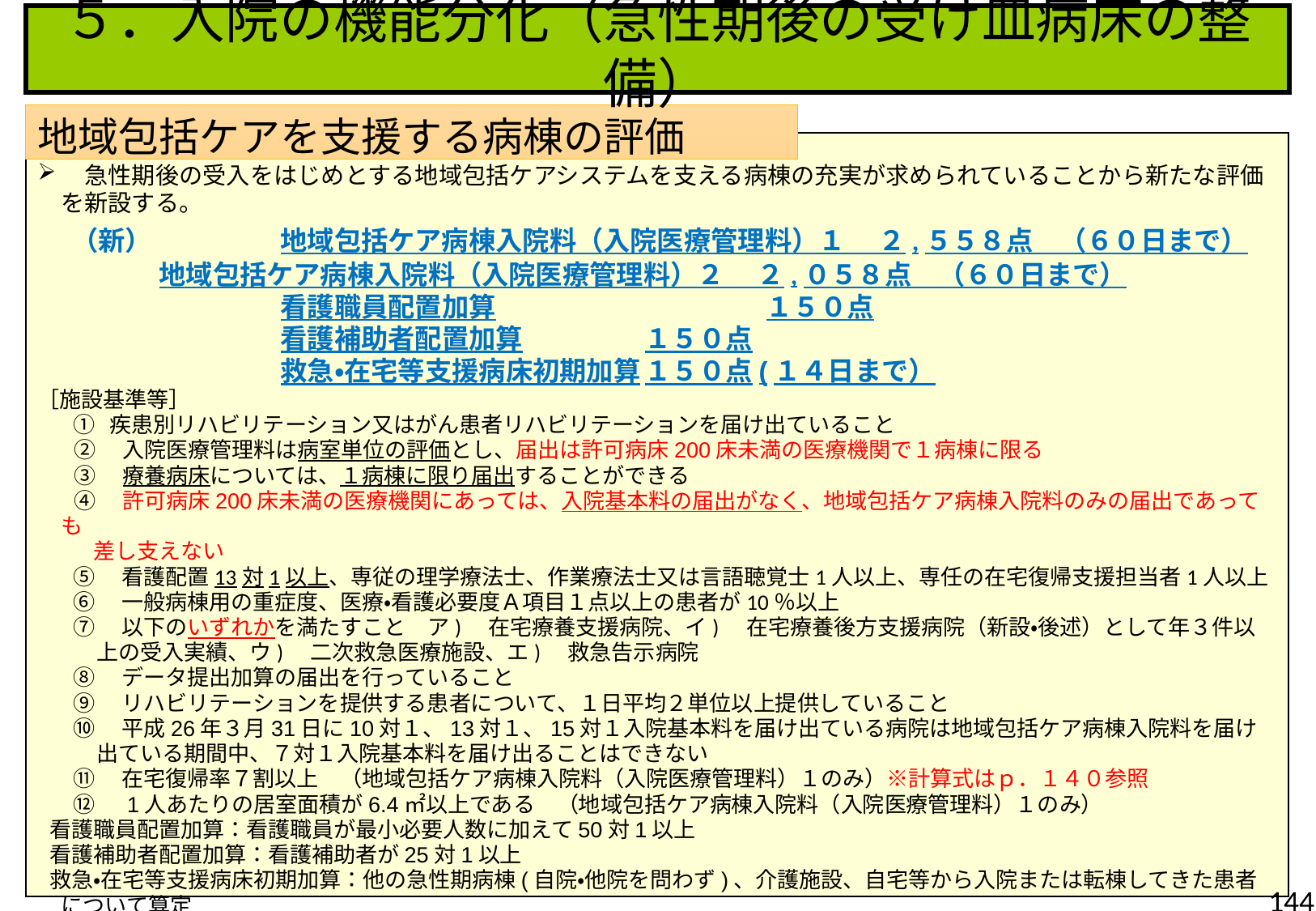

５．入院の機能分化（急性期後の受け皿病床の整備）
地域包括ケアを支援する病棟の評価

　急性期後の受入をはじめとする地域包括ケアシステムを支える病棟の充実が求められていることから新たな評価を新設する。
　（新）　　	地域包括ケア病棟入院料（入院医療管理料）１　 ２,５５８点　（６０日まで）
　 	地域包括ケア病棟入院料（入院医療管理料）２　 ２,０５８点　（６０日まで）
		看護職員配置加算			１５０点
		看護補助者配置加算		１５０点
		救急・在宅等支援病床初期加算	１５０点(１４日まで）
［施設基準等］
①  疾患別リハビリテーション又はがん患者リハビリテーションを届け出ていること
②　入院医療管理料は病室単位の評価とし、届出は許可病床200床未満の医療機関で１病棟に限る
③　療養病床については、１病棟に限り届出することができる
④　許可病床200床未満の医療機関にあっては、入院基本料の届出がなく、地域包括ケア病棟入院料のみの届出であっても
   差し支えない
⑤　看護配置13対1以上、専従の理学療法士、作業療法士又は言語聴覚士1人以上、専任の在宅復帰支援担当者1人以上
⑥　一般病棟用の重症度、医療・看護必要度Ａ項目１点以上の患者が10％以上
⑦　以下のいずれかを満たすこと　ア)　在宅療養支援病院、イ)　在宅療養後方支援病院（新設・後述）として年３件以上の受入実績、ウ)　二次救急医療施設、エ)　救急告示病院
⑧　データ提出加算の届出を行っていること
⑨　リハビリテーションを提供する患者について、１日平均２単位以上提供していること
⑩　平成26年３月31日に10対１、13対１、15対１入院基本料を届け出ている病院は地域包括ケア病棟入院料を届け出ている期間中、７対１入院基本料を届け出ることはできない
⑪　在宅復帰率７割以上　（地域包括ケア病棟入院料（入院医療管理料）１のみ）※計算式はｐ．１４０参照
⑫　1人あたりの居室面積が6.4㎡以上である　（地域包括ケア病棟入院料（入院医療管理料）１のみ）
看護職員配置加算：看護職員が最小必要人数に加えて50対1以上
看護補助者配置加算：看護補助者が25対1以上
救急・在宅等支援病床初期加算：他の急性期病棟(自院・他院を問わず)、介護施設、自宅等から入院または転棟してきた患者について算定
144